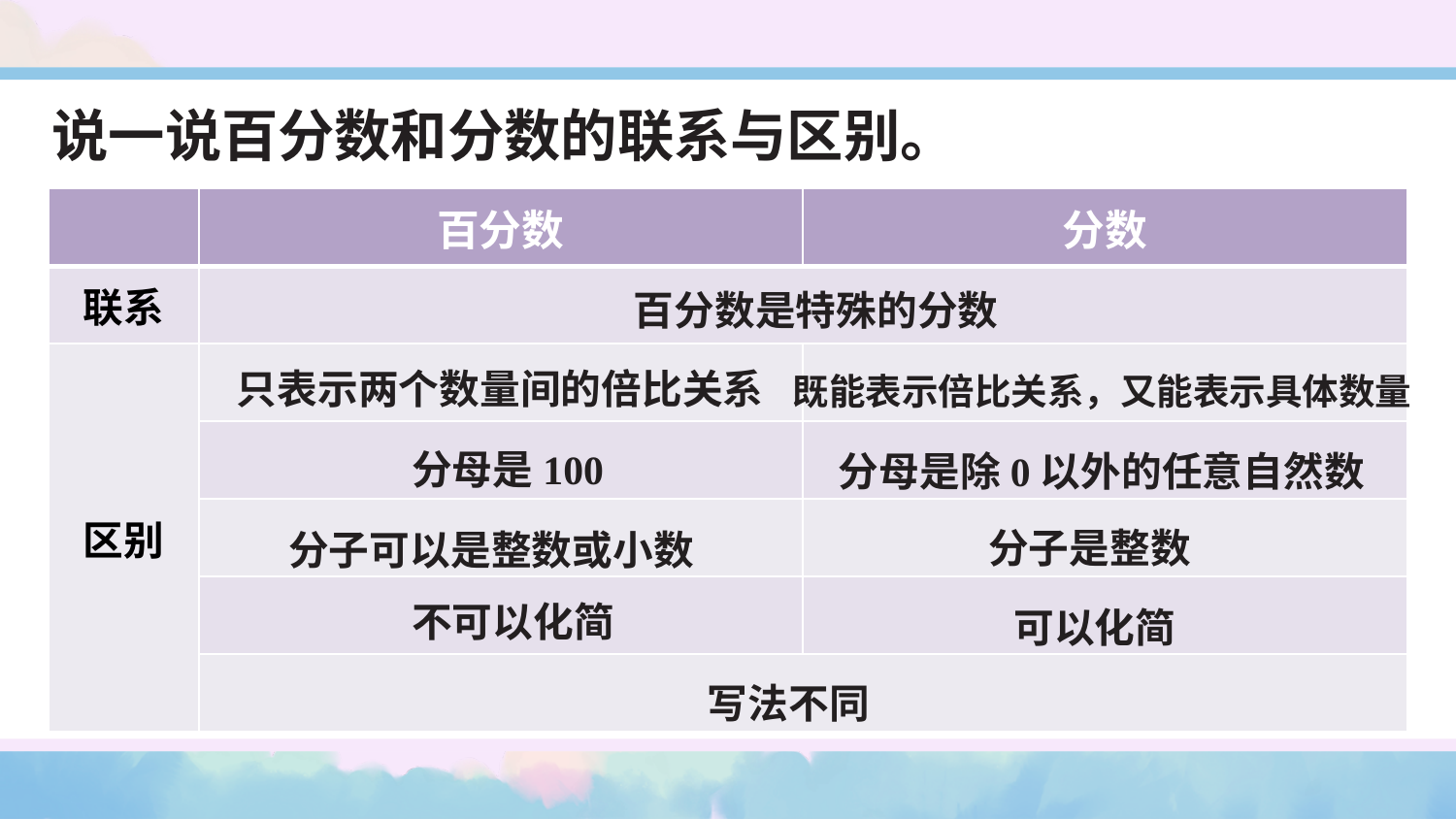

说一说百分数和分数的联系与区别。
|  | 百分数 | 分数 |
| --- | --- | --- |
| 联系 |  |  |
| 区别 |  |  |
|  |  |  |
|  |  |  |
|  |  |  |
|  |  |  |
百分数是特殊的分数
只表示两个数量间的倍比关系
既能表示倍比关系，又能表示具体数量
分母是100
分母是除0以外的任意自然数
分子是整数
分子可以是整数或小数
不可以化简
可以化简
写法不同